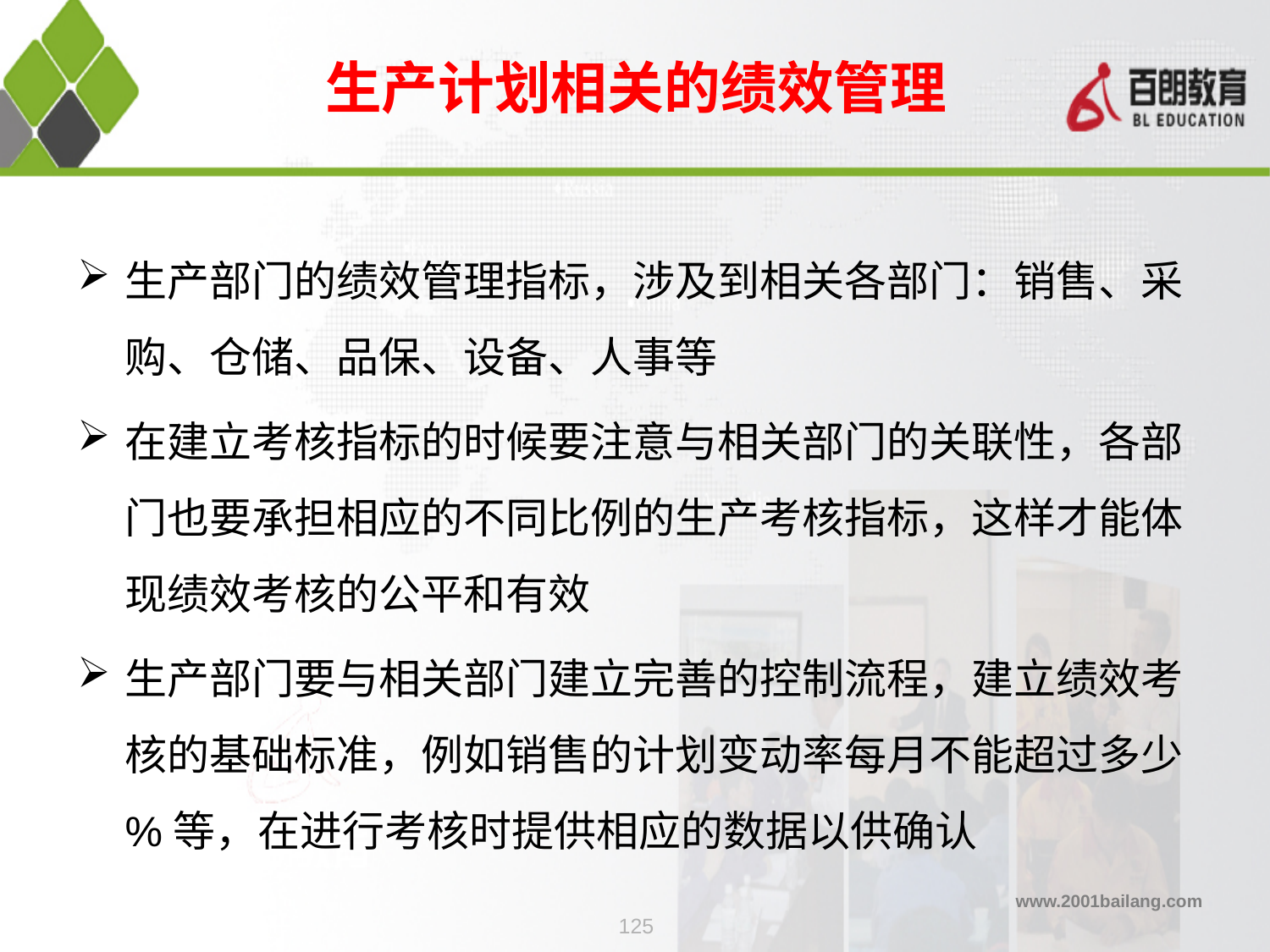

# 生产计划相关的绩效管理
生产部门的绩效管理指标，涉及到相关各部门：销售、采购、仓储、品保、设备、人事等
在建立考核指标的时候要注意与相关部门的关联性，各部门也要承担相应的不同比例的生产考核指标，这样才能体现绩效考核的公平和有效
生产部门要与相关部门建立完善的控制流程，建立绩效考核的基础标准，例如销售的计划变动率每月不能超过多少%等，在进行考核时提供相应的数据以供确认
125